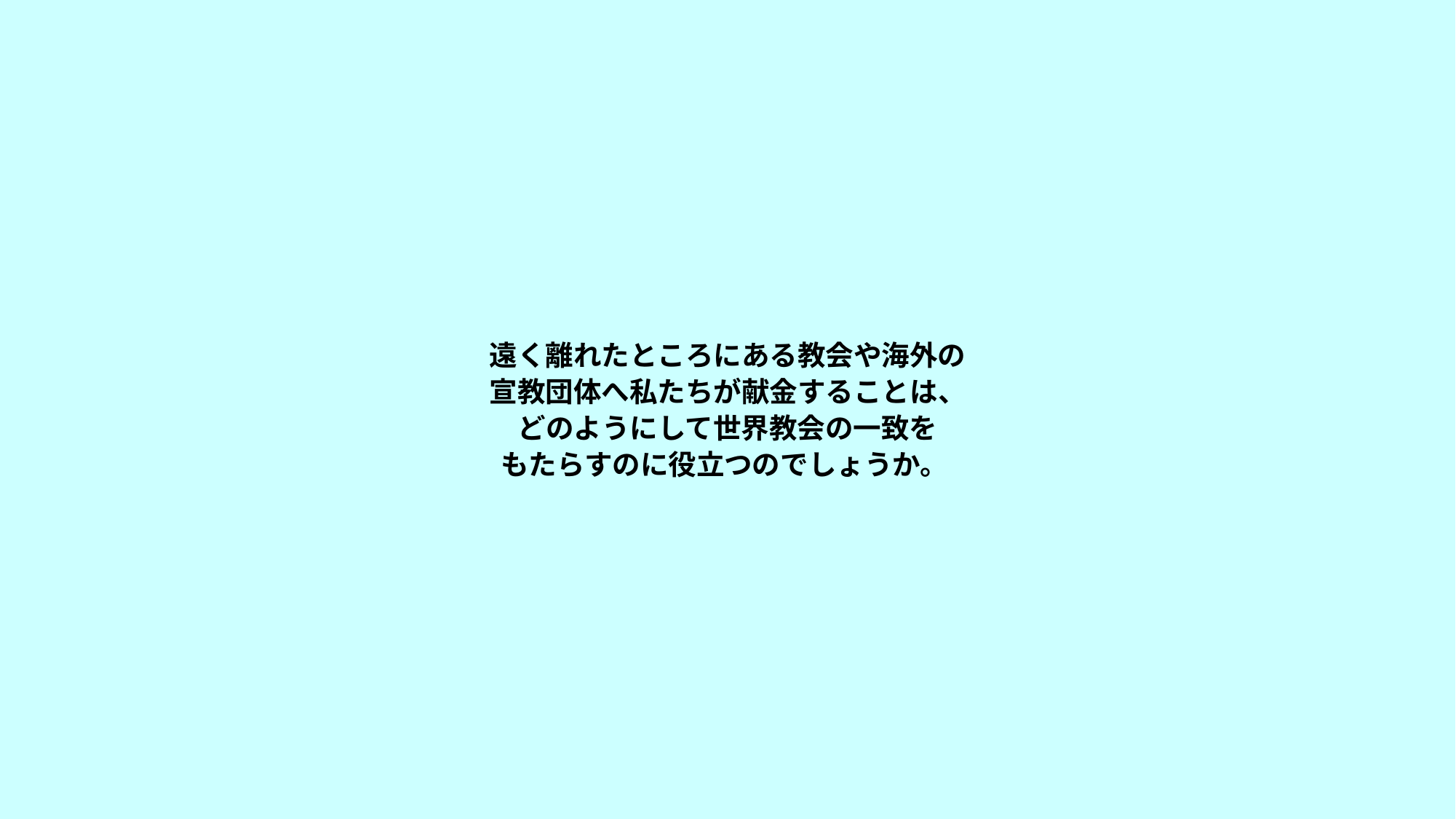

# 遠く離れたところにある教会や海外の 宣教団体へ私たちが献金することは、 どのようにして世界教会の一致を もたらすのに役立つのでしょうか。